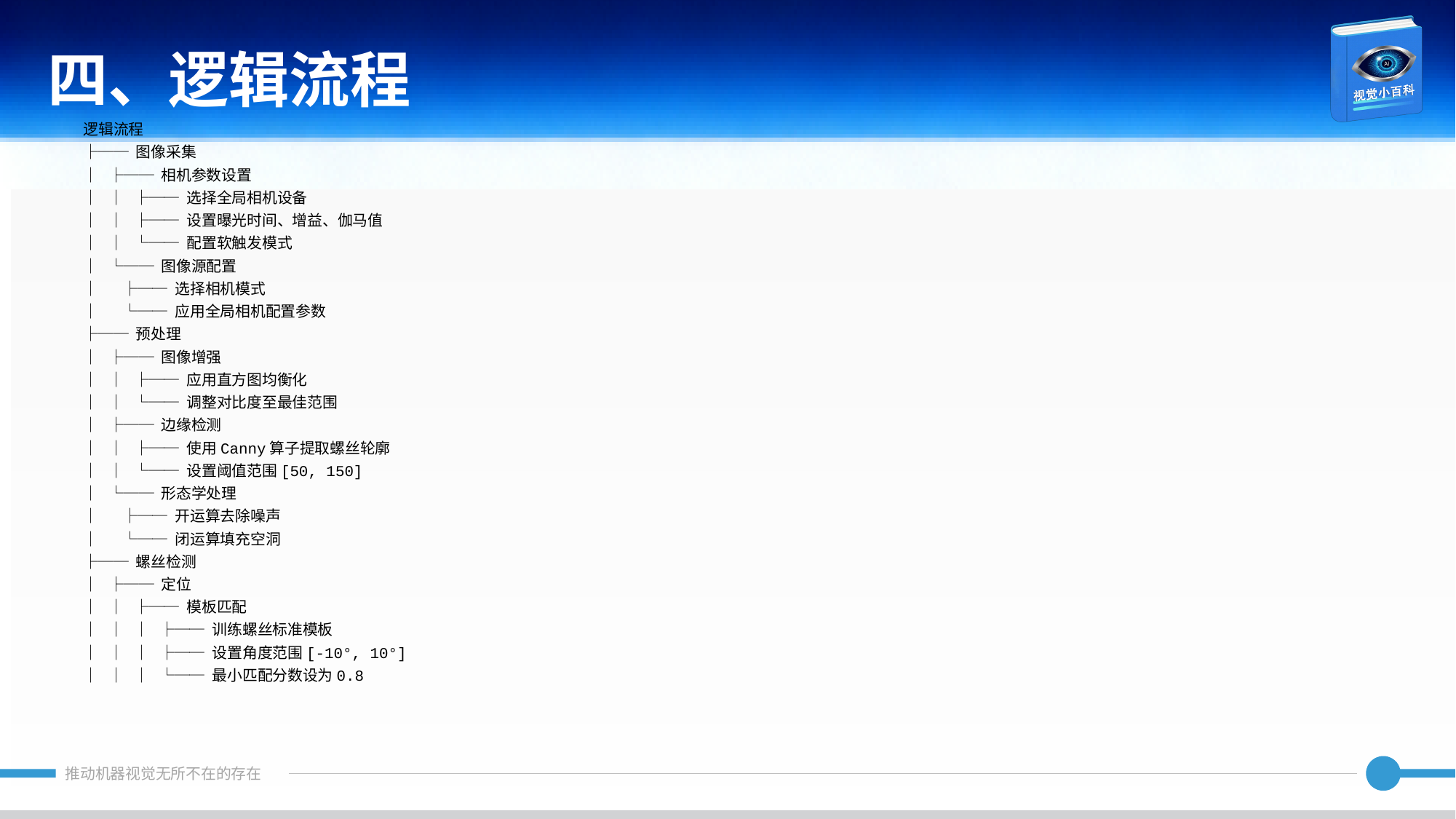

四、逻辑流程

逻辑流程
├── 图像采集
│   ├── 相机参数设置
│   │   ├── 选择全局相机设备
│   │   ├── 设置曝光时间、增益、伽马值
│   │   └── 配置软触发模式
│   └── 图像源配置
│       ├── 选择相机模式
│       └── 应用全局相机配置参数
├── 预处理
│   ├── 图像增强
│   │   ├── 应用直方图均衡化
│   │   └── 调整对比度至最佳范围
│   ├── 边缘检测
│   │   ├── 使用Canny算子提取螺丝轮廓
│   │   └── 设置阈值范围[50, 150]
│   └── 形态学处理
│       ├── 开运算去除噪声
│       └── 闭运算填充空洞
├── 螺丝检测
│   ├── 定位
│   │   ├── 模板匹配
│   │   │   ├── 训练螺丝标准模板
│   │   │   ├── 设置角度范围[-10°, 10°]
│   │   │   └── 最小匹配分数设为0.8
9